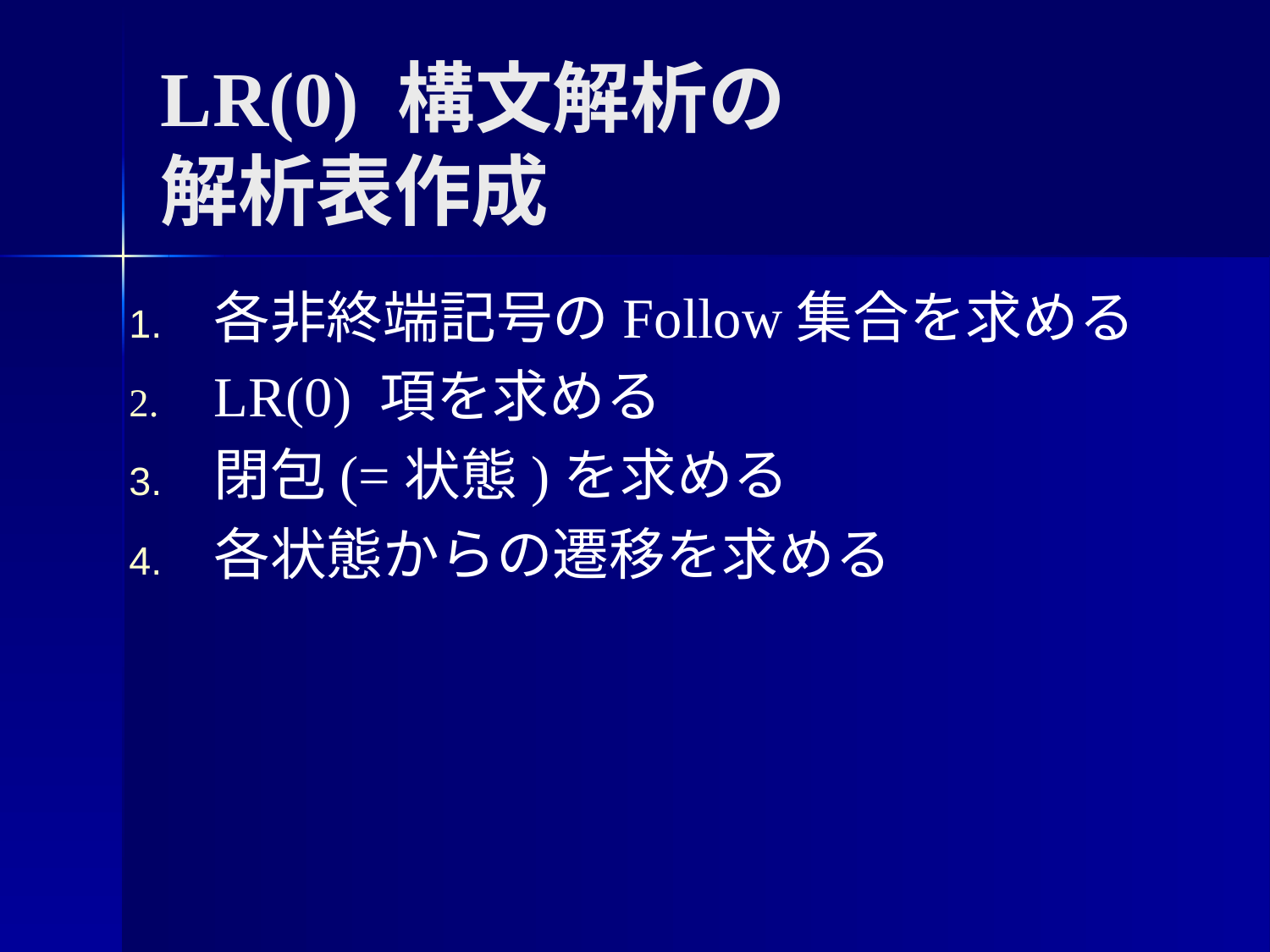

# LR(0) 構文解析の 解析表作成
各非終端記号のFollow集合を求める
LR(0) 項を求める
閉包(=状態)を求める
各状態からの遷移を求める